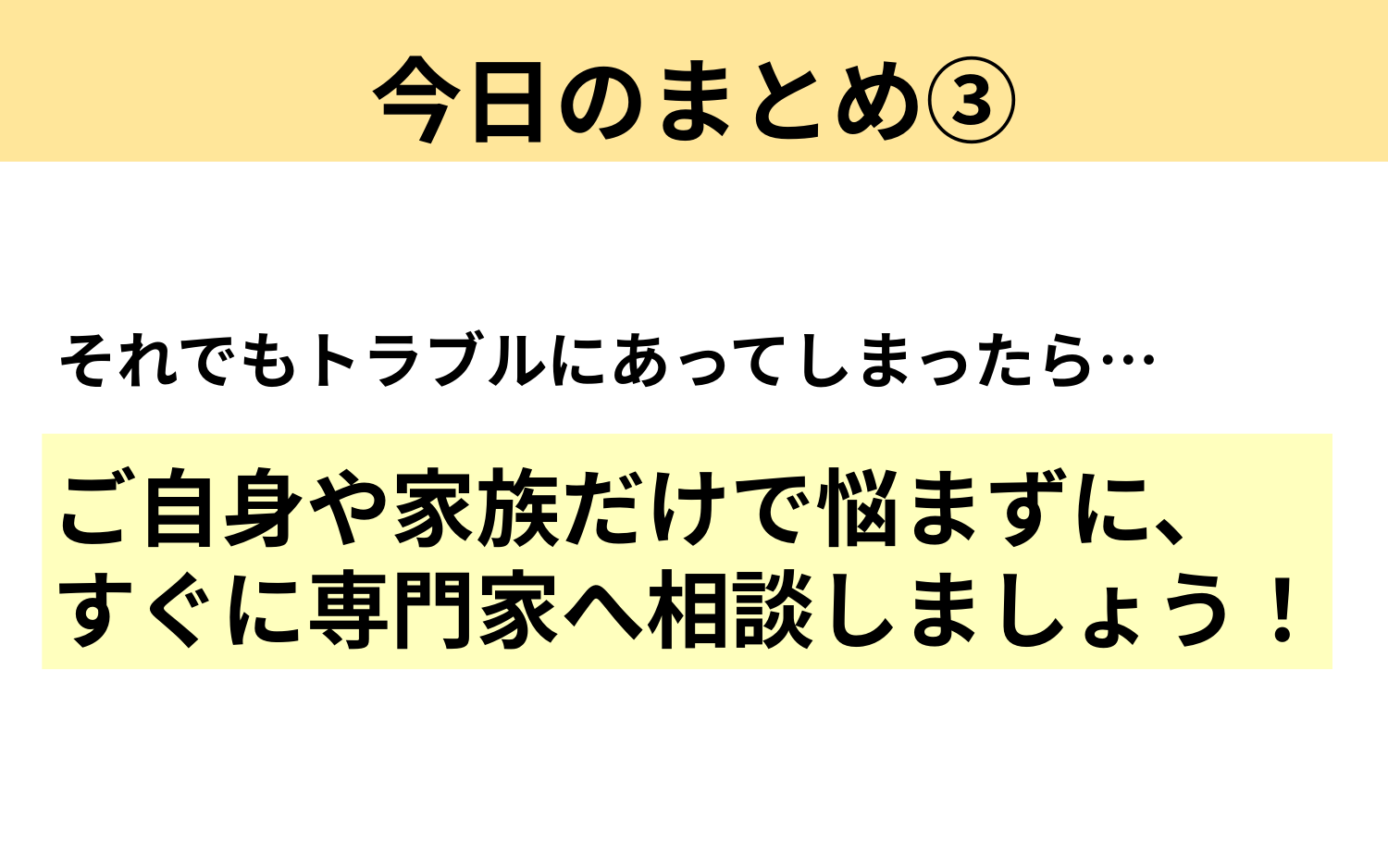

今日のまとめ③
それでもトラブルにあってしまったら…

ご自身や家族だけで悩まずに、
すぐに専門家へ相談しましょう！